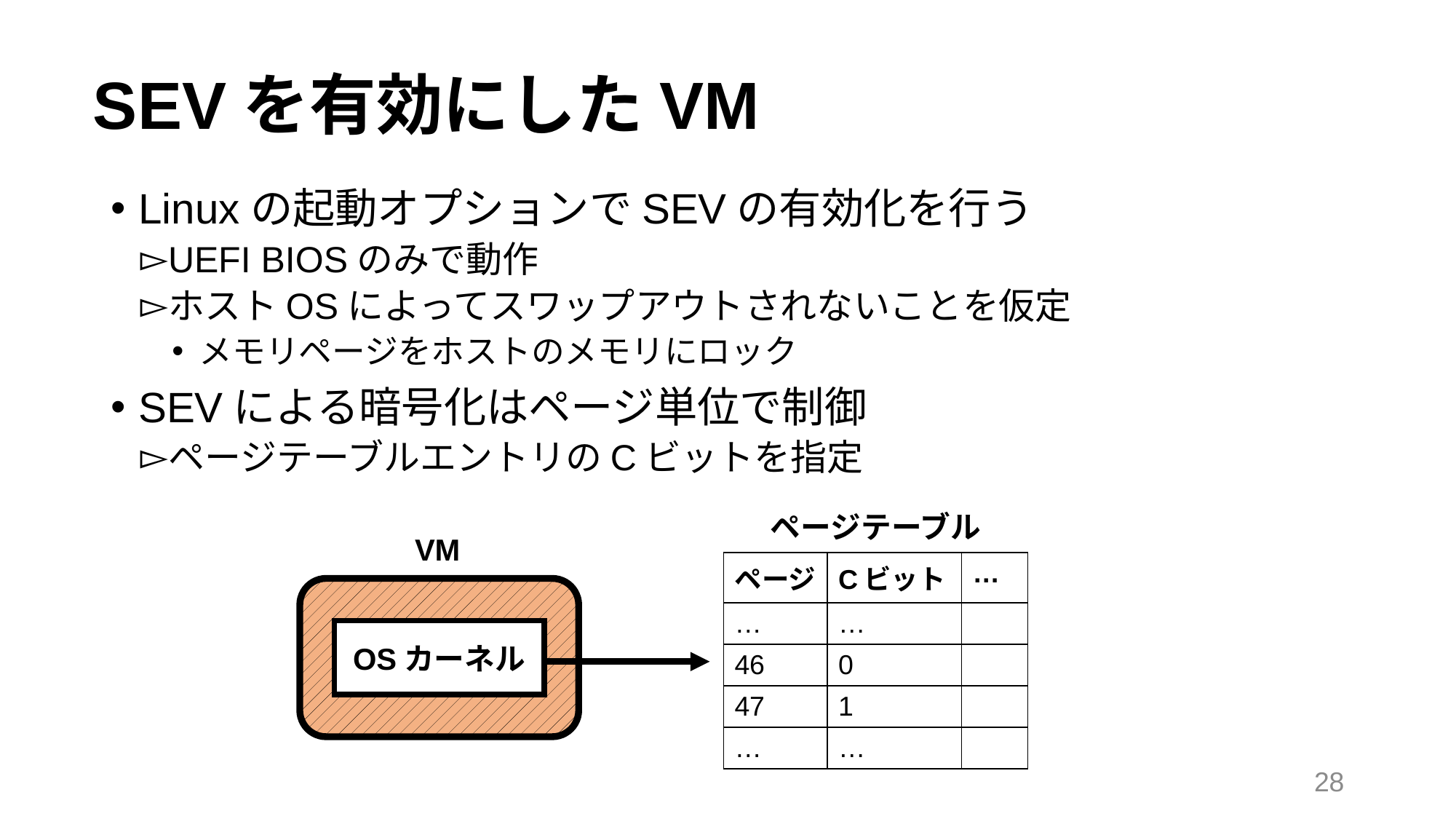

# SEVを有効にしたVM
Linuxの起動オプションでSEVの有効化を行う
UEFI BIOSのみで動作
ホストOSによってスワップアウトされないことを仮定
メモリページをホストのメモリにロック
SEVによる暗号化はページ単位で制御
ページテーブルエントリのCビットを指定
ページテーブル
VM
| ページ | Cビット | … |
| --- | --- | --- |
| … | … |  |
| 46 | 0 |  |
| 47 | 1 |  |
| … | … |  |

OSカーネル
28